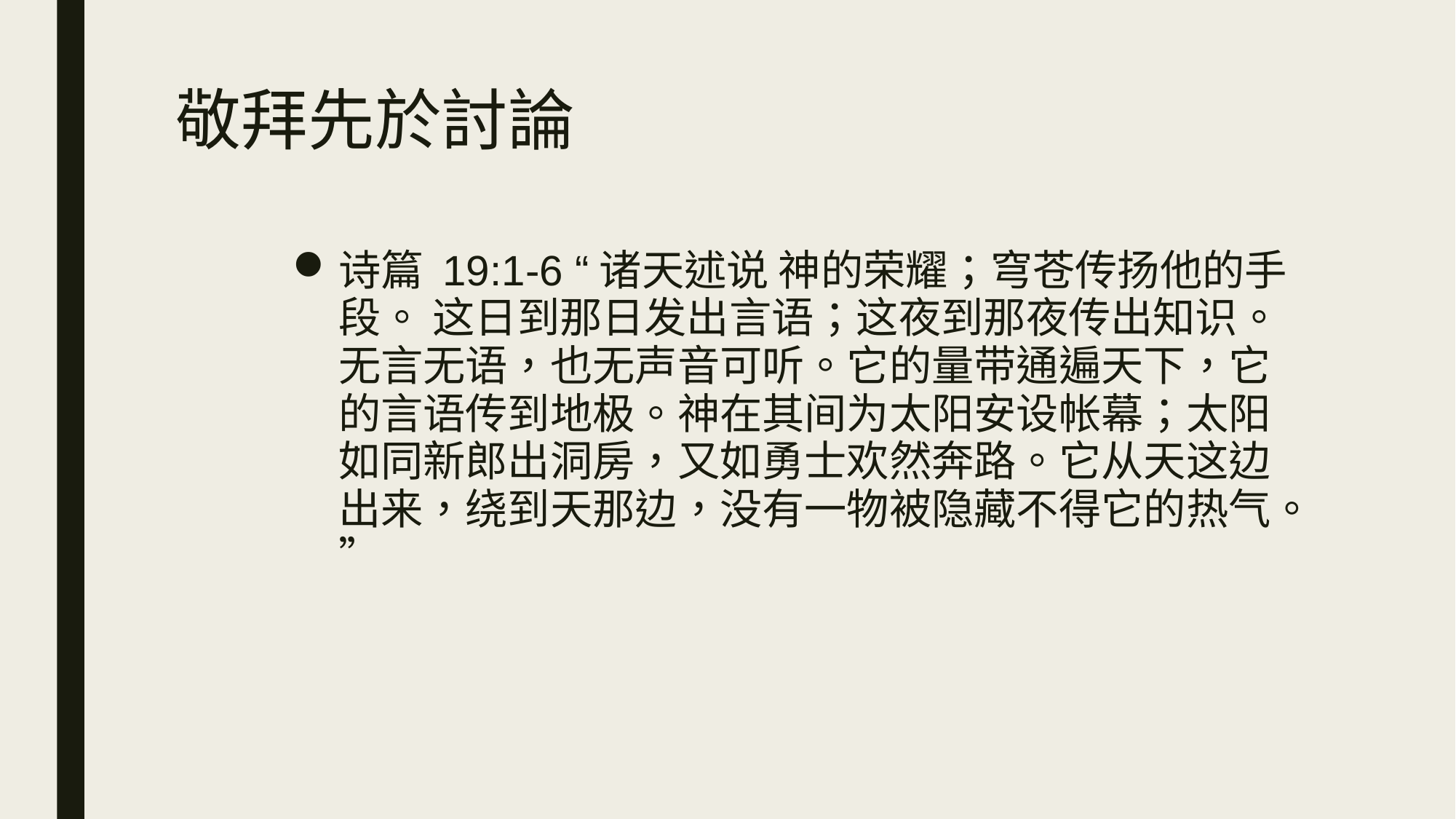

# 敬拜先於討論

诗篇 19:1-6 “诸天述说 神的荣耀；穹苍传扬他的手段。 这日到那日发出言语；这夜到那夜传出知识。无言无语，也无声音可听。它的量带通遍天下，它的言语传到地极。神在其间为太阳安设帐幕；太阳如同新郎出洞房，又如勇士欢然奔路。它从天这边出来，绕到天那边，没有一物被隐藏不得它的热气。”